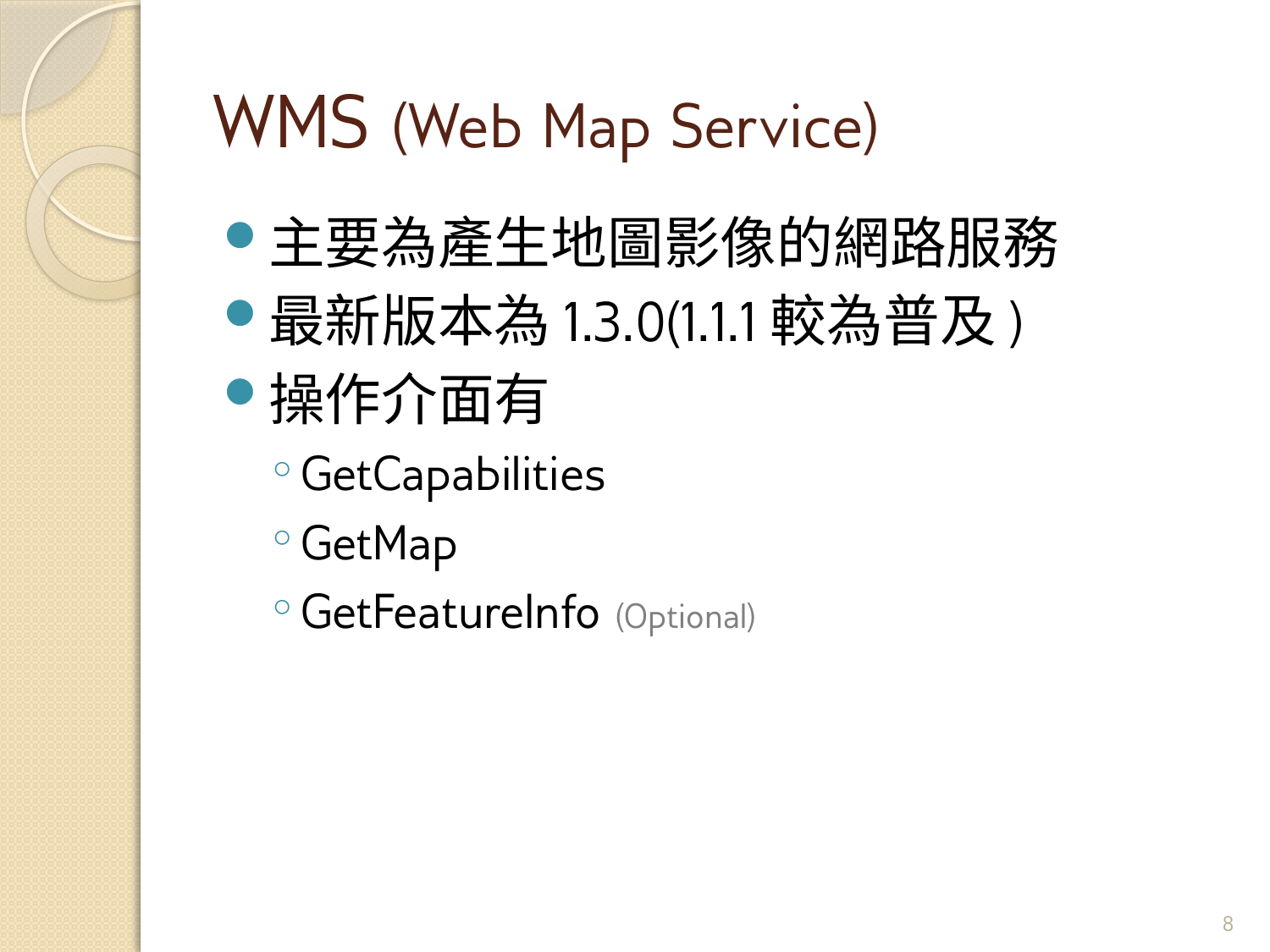

# WMS (Web Map Service)
主要為產生地圖影像的網路服務
最新版本為1.3.0(1.1.1較為普及)
操作介面有
GetCapabilities
GetMap
GetFeatureInfo (Optional)
8